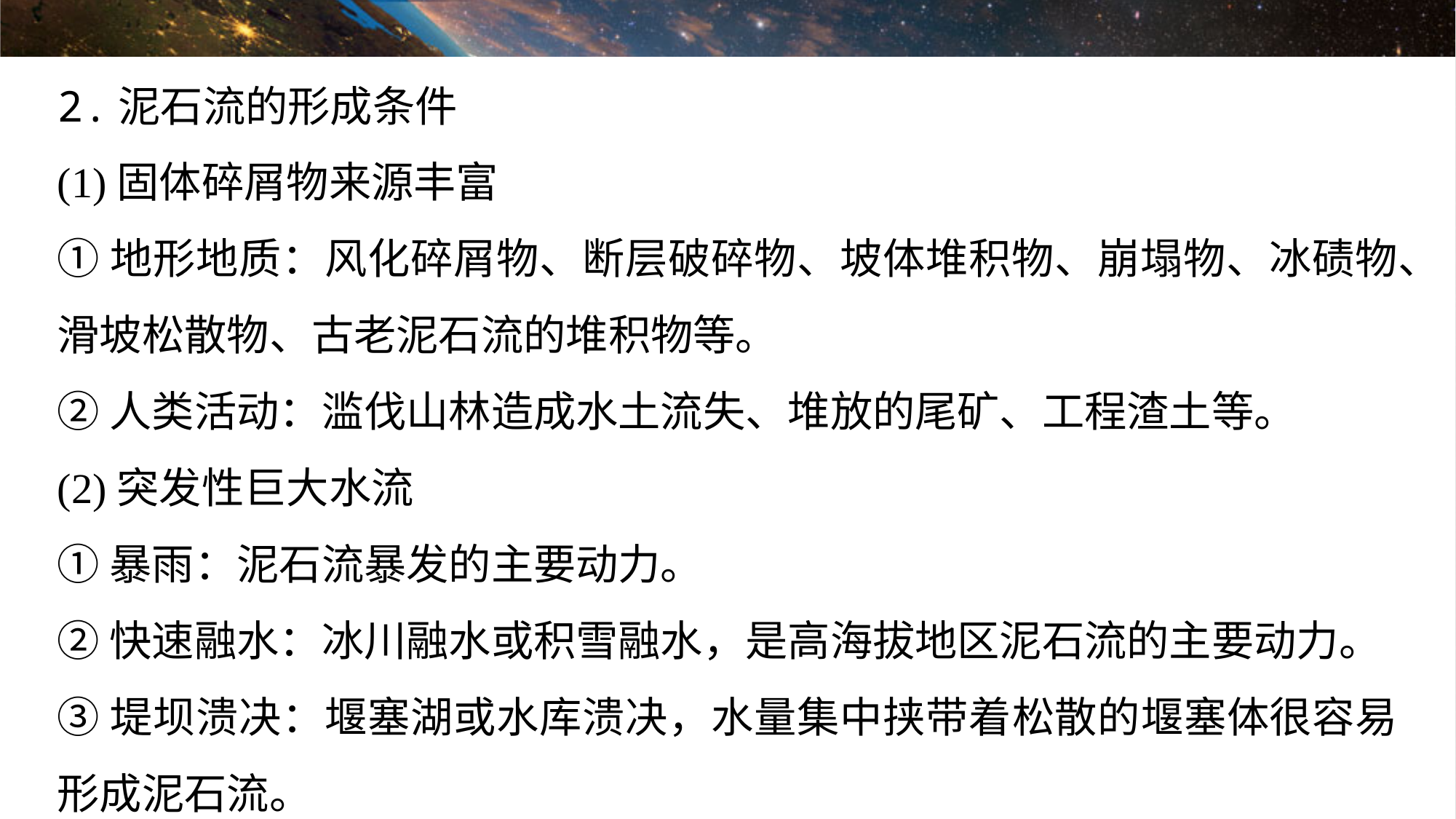

2.泥石流的形成条件
(1)固体碎屑物来源丰富
①地形地质：风化碎屑物、断层破碎物、坡体堆积物、崩塌物、冰碛物、滑坡松散物、古老泥石流的堆积物等。
②人类活动：滥伐山林造成水土流失、堆放的尾矿、工程渣土等。
(2)突发性巨大水流
①暴雨：泥石流暴发的主要动力。
②快速融水：冰川融水或积雪融水，是高海拔地区泥石流的主要动力。
③堤坝溃决：堰塞湖或水库溃决，水量集中挟带着松散的堰塞体很容易形成泥石流。